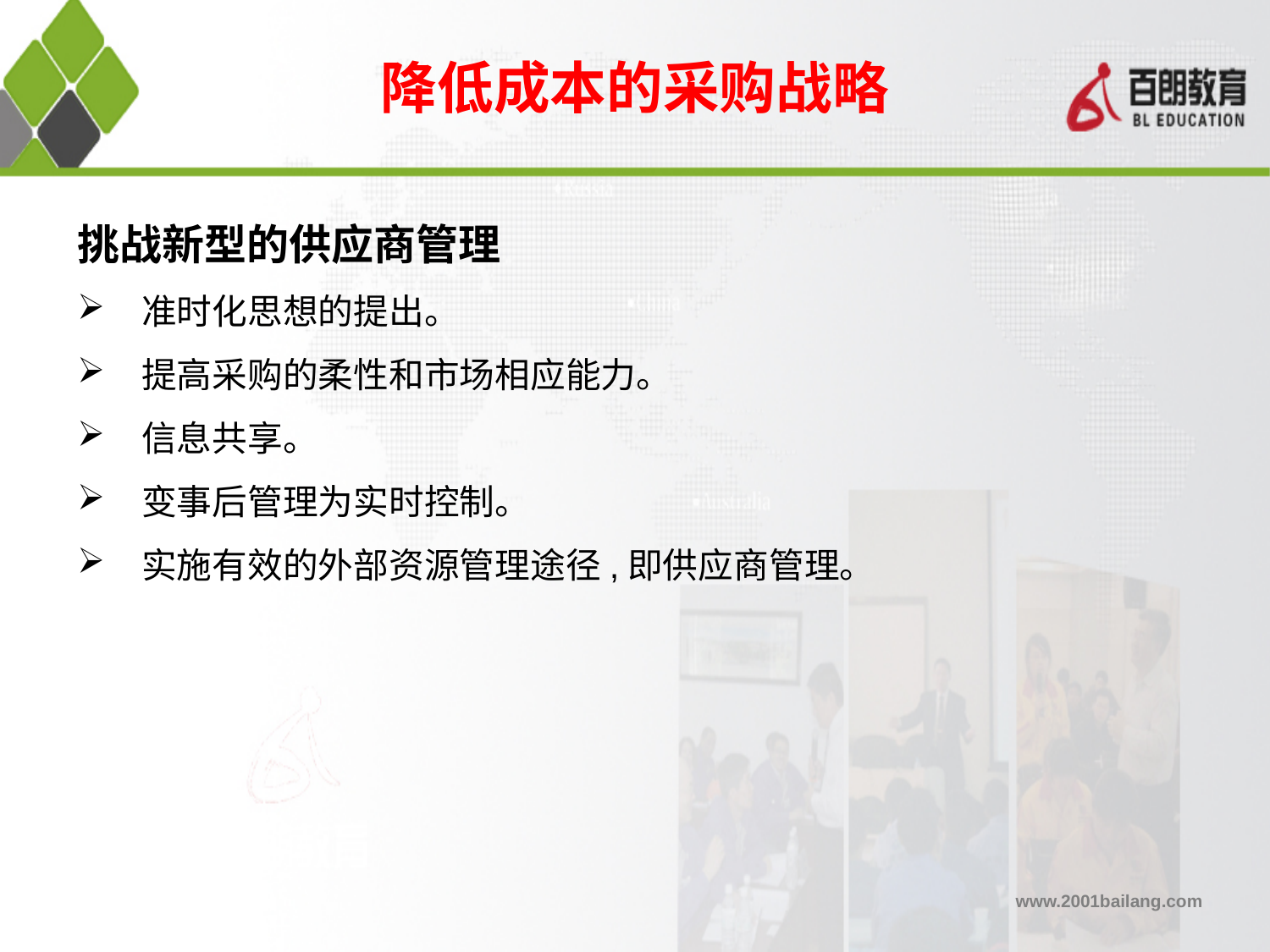

降低成本的采购战略
挑战新型的供应商管理
 准时化思想的提出。
 提高采购的柔性和市场相应能力。
 信息共享。
 变事后管理为实时控制。
 实施有效的外部资源管理途径,即供应商管理。